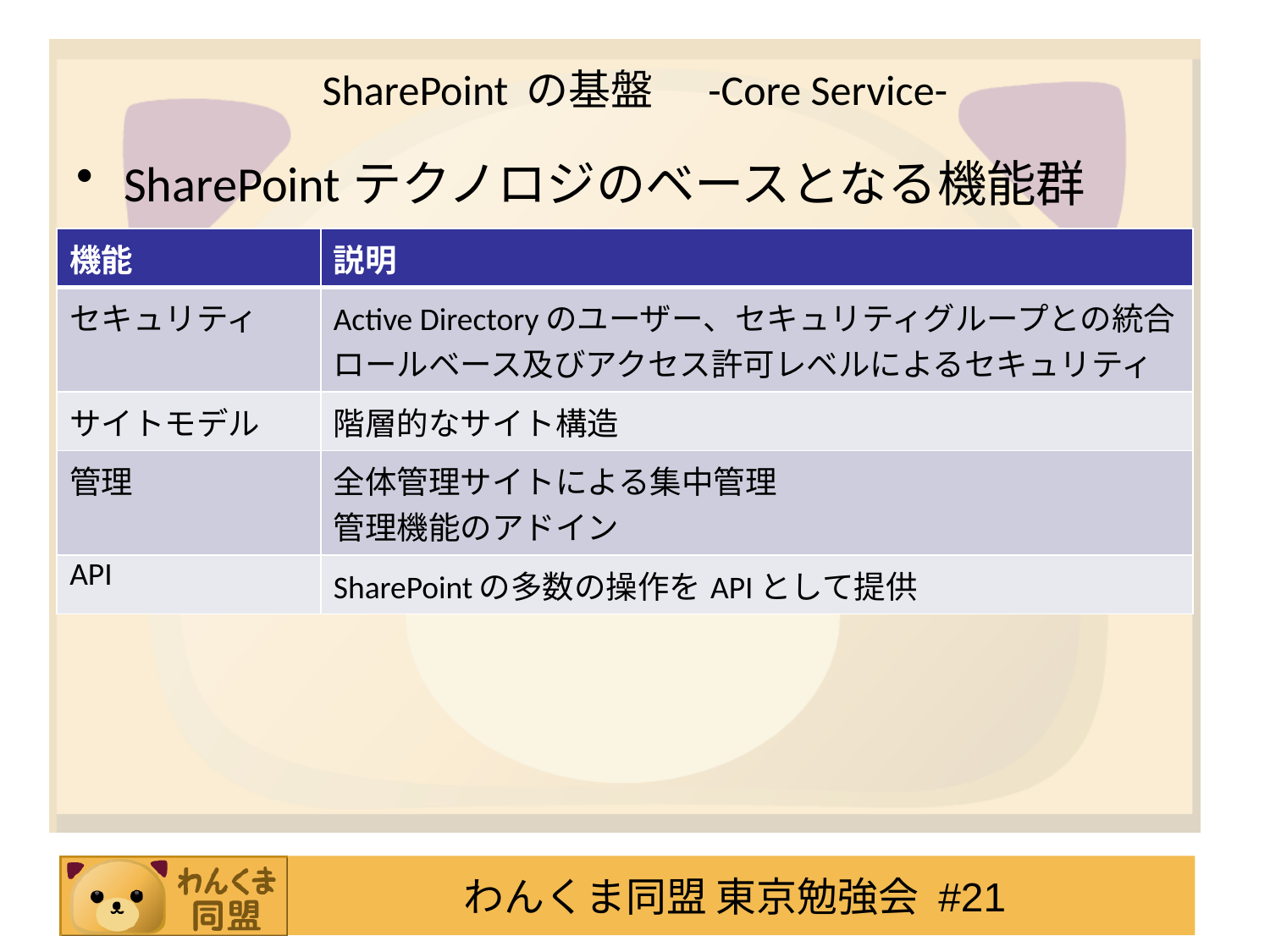

# SharePoint の基盤　-Core Service-
SharePointテクノロジのベースとなる機能群
| 機能 | 説明 |
| --- | --- |
| セキュリティ | Active Directoryのユーザー、セキュリティグループとの統合 ロールベース及びアクセス許可レベルによるセキュリティ |
| サイトモデル | 階層的なサイト構造 |
| 管理 | 全体管理サイトによる集中管理 管理機能のアドイン |
| API | SharePointの多数の操作をAPIとして提供 |